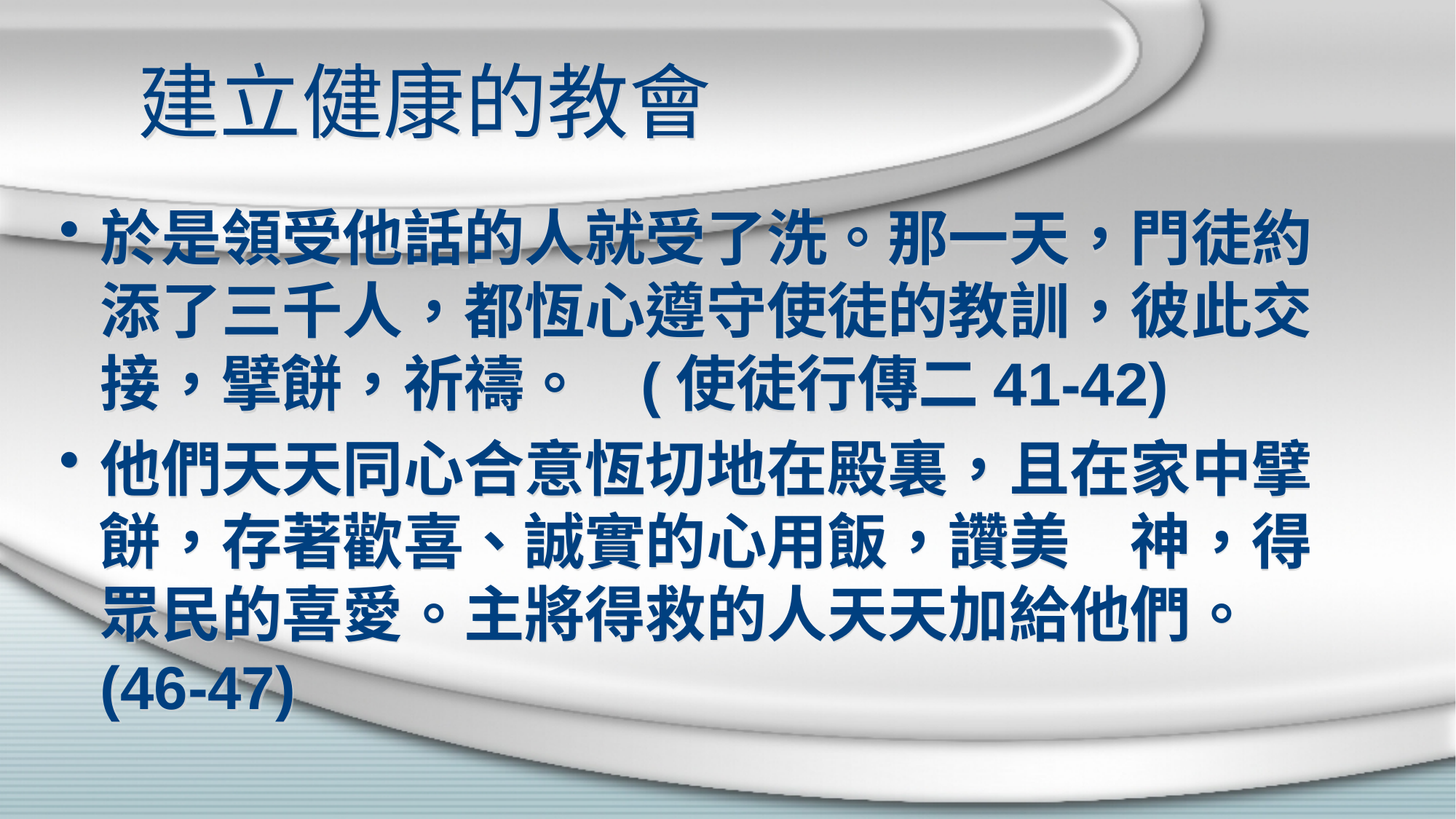

# 建立健康的教會
於是領受他話的人就受了洗。那一天，門徒約添了三千人，都恆心遵守使徒的教訓，彼此交接，擘餅，祈禱。   (使徒行傳二41-42)
他們天天同心合意恆切地在殿裏，且在家中擘餅，存著歡喜、誠實的心用飯，讚美　神，得眾民的喜愛。主將得救的人天天加給他們。(46-47)